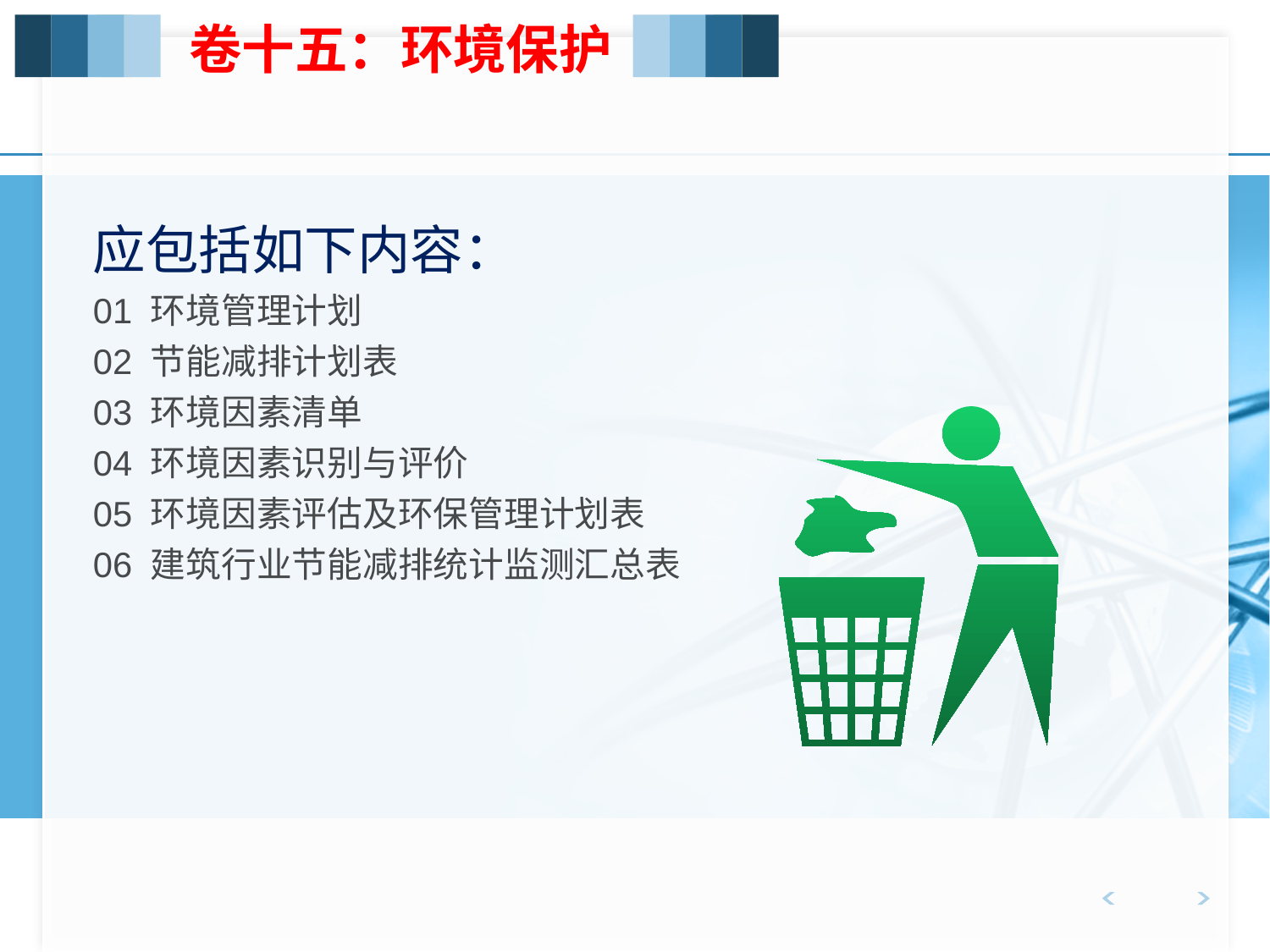

卷十五：环境保护

应包括如下内容：
01 环境管理计划
02 节能减排计划表
03 环境因素清单
04 环境因素识别与评价
05 环境因素评估及环保管理计划表
06 建筑行业节能减排统计监测汇总表